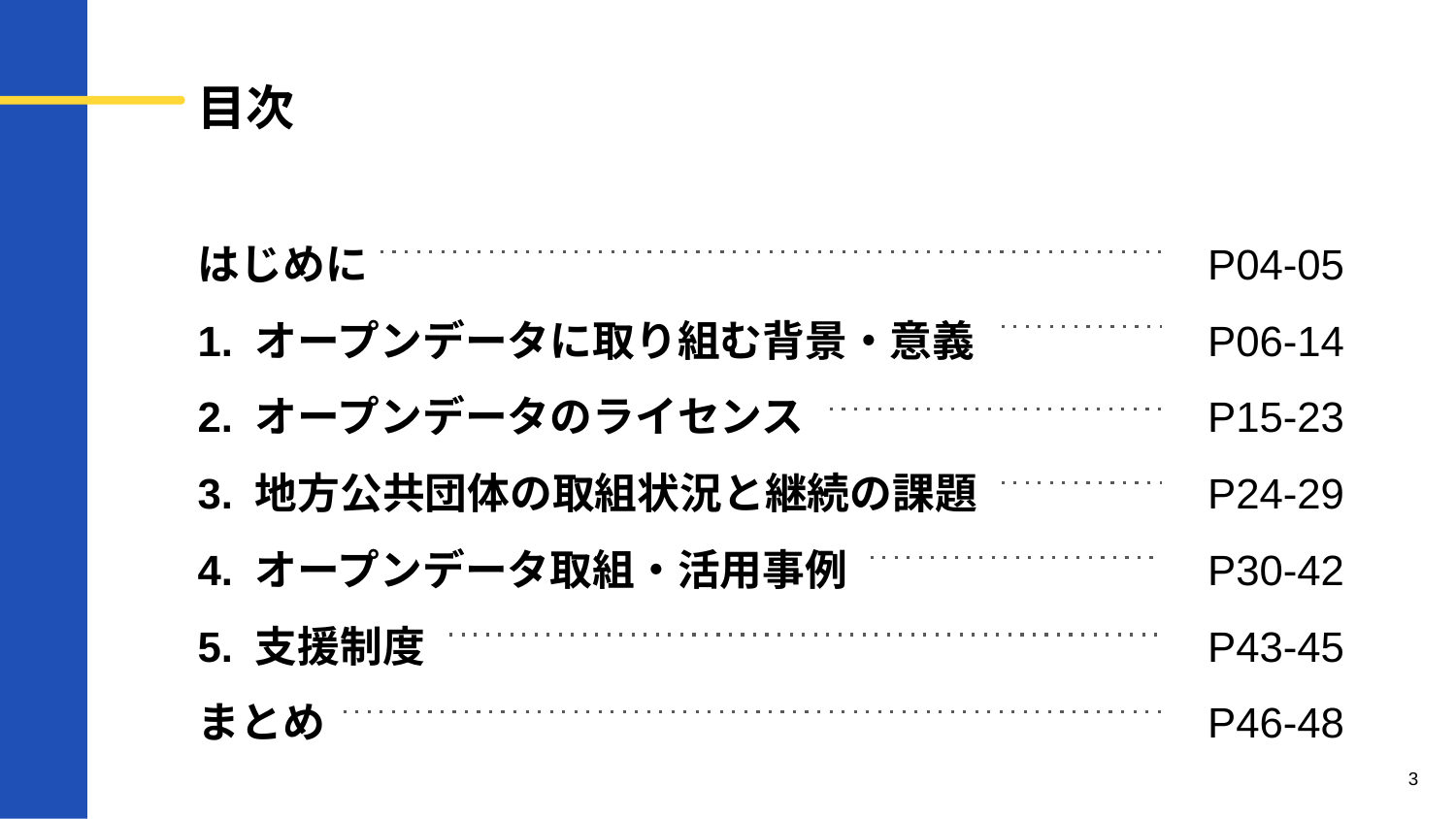

# 目次
はじめに
1. オープンデータに取り組む背景・意義
2. オープンデータのライセンス
3. 地方公共団体の取組状況と継続の課題
4. オープンデータ取組・活用事例
5. 支援制度
まとめ
P04-05
P06-14
P15-23
P24-29
P30-42
P43-45
P46-48
3